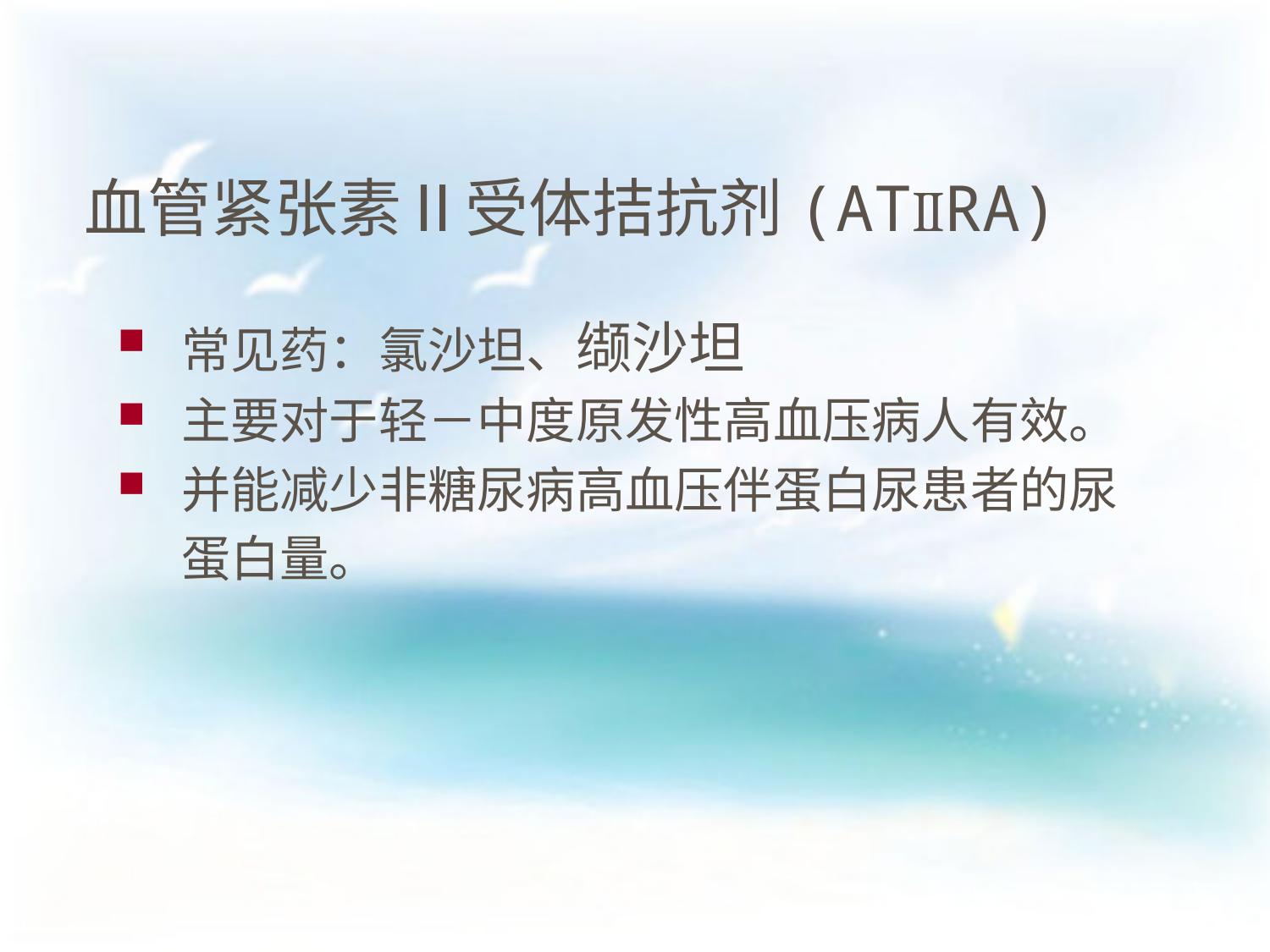

# 血管紧张素Ⅱ受体拮抗剂(ATⅡRA)
常见药：氯沙坦、缬沙坦
主要对于轻－中度原发性高血压病人有效。
并能减少非糖尿病高血压伴蛋白尿患者的尿
	蛋白量。